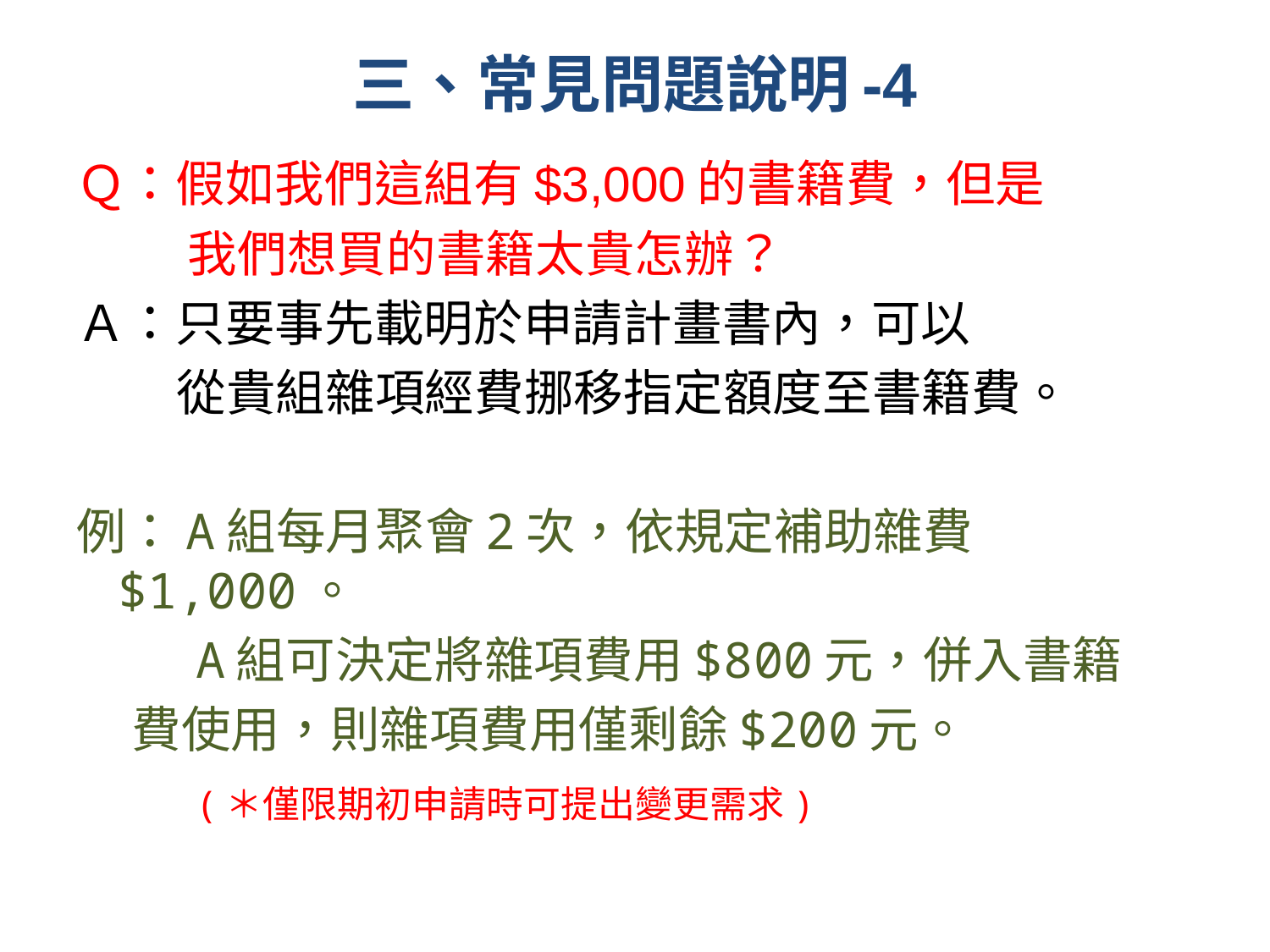

# 三、常見問題說明-4
Ｑ：假如我們這組有$3,000的書籍費，但是
         我們想買的書籍太貴怎辦？
Ａ：只要事先載明於申請計畫書內，可以
        從貴組雜項經費挪移指定額度至書籍費。

例：A組每月聚會2次，依規定補助雜費$1,000。
    A組可決定將雜項費用$800元，併入書籍
    費使用，則雜項費用僅剩餘$200元。
    (＊僅限期初申請時可提出變更需求)